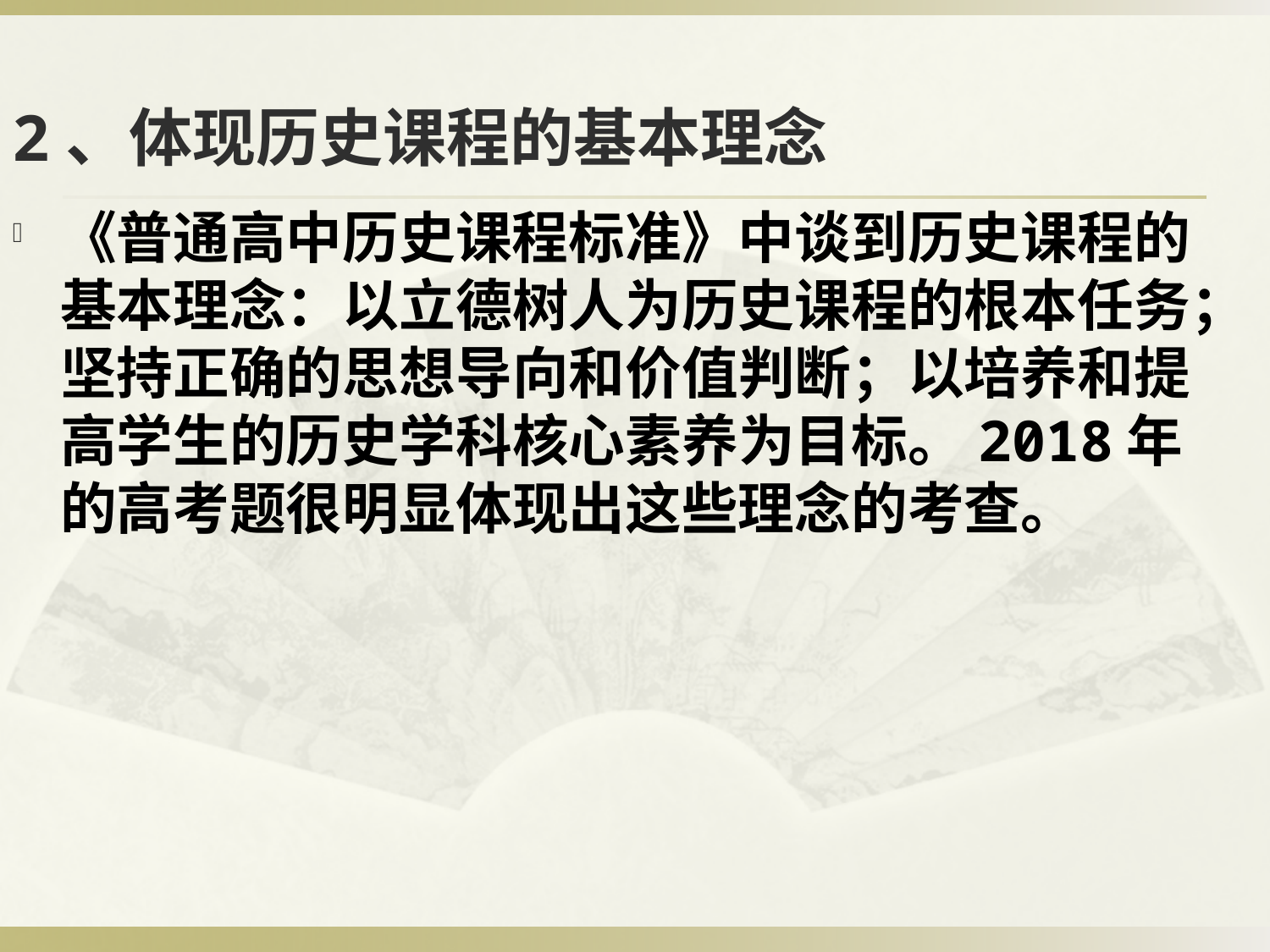

# 2、体现历史课程的基本理念
《普通高中历史课程标准》中谈到历史课程的基本理念：以立德树人为历史课程的根本任务；坚持正确的思想导向和价值判断；以培养和提高学生的历史学科核心素养为目标。2018年的高考题很明显体现出这些理念的考查。